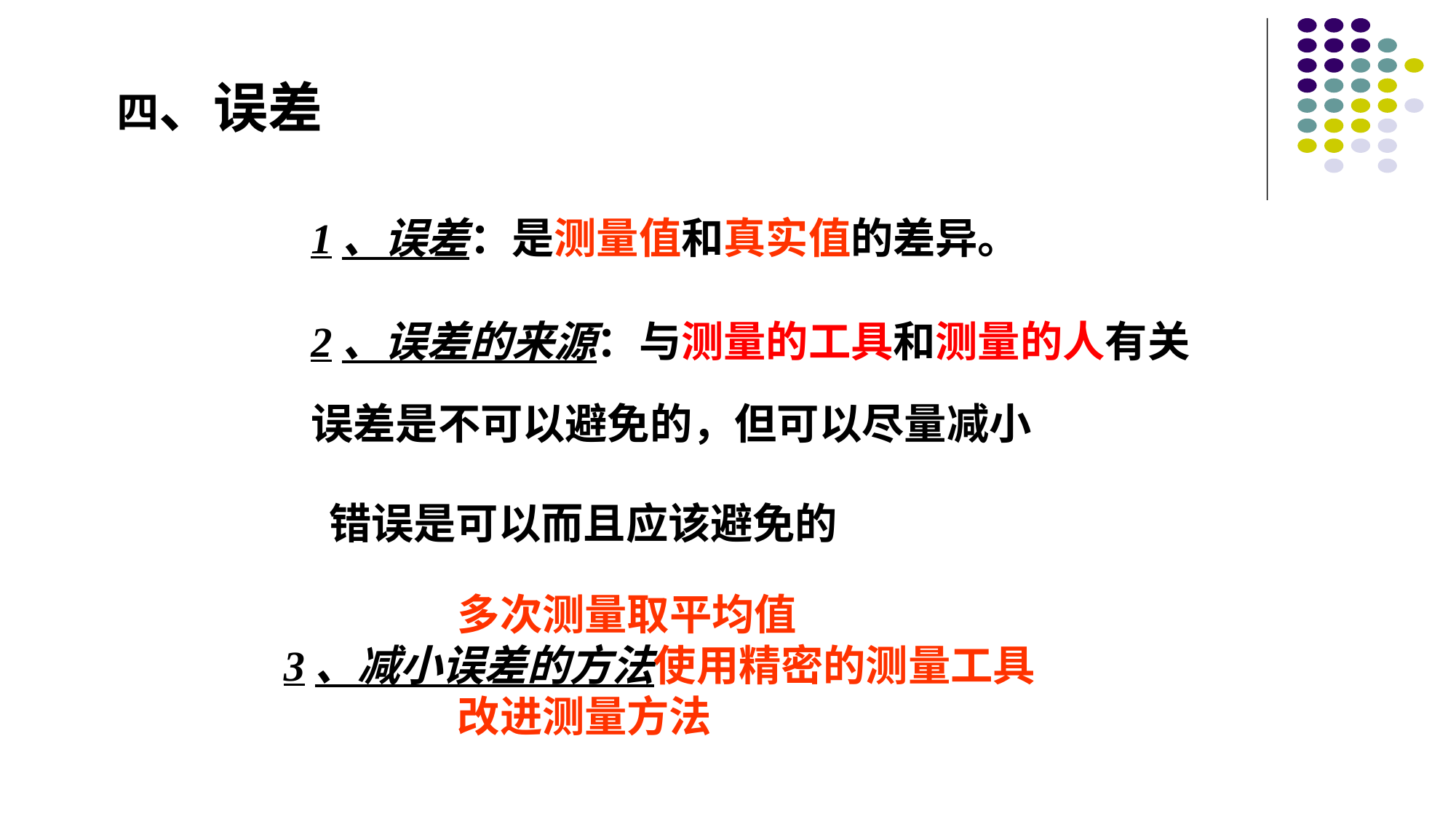

四、误差
1、误差：是测量值和真实值的差异。
2、误差的来源：与测量的工具和测量的人有关
误差是不可以避免的，但可以尽量减小
错误是可以而且应该避免的
                 多次测量取平均值
3、减小误差的方法使用精密的测量工具
                 改进测量方法